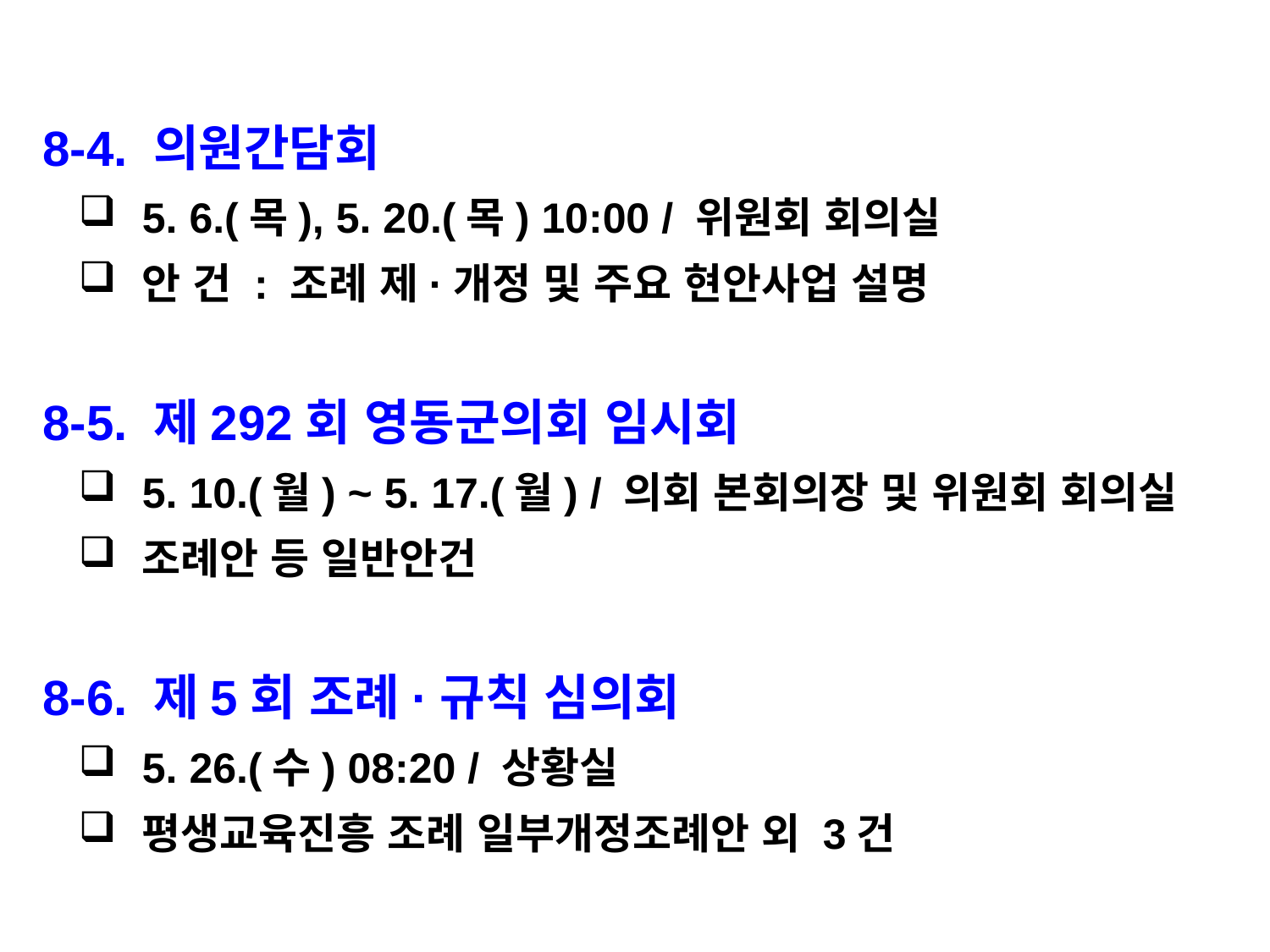

8-4. 의원간담회
5. 6.(목), 5. 20.(목) 10:00 / 위원회 회의실
안 건 : 조례 제·개정 및 주요 현안사업 설명

  8-5. 제292회 영동군의회 임시회
5. 10.(월) ~ 5. 17.(월) / 의회 본회의장 및 위원회 회의실
조례안 등 일반안건

  8-6. 제5회 조례·규칙 심의회
5. 26.(수) 08:20 / 상황실
평생교육진흥 조례 일부개정조례안 외 3건